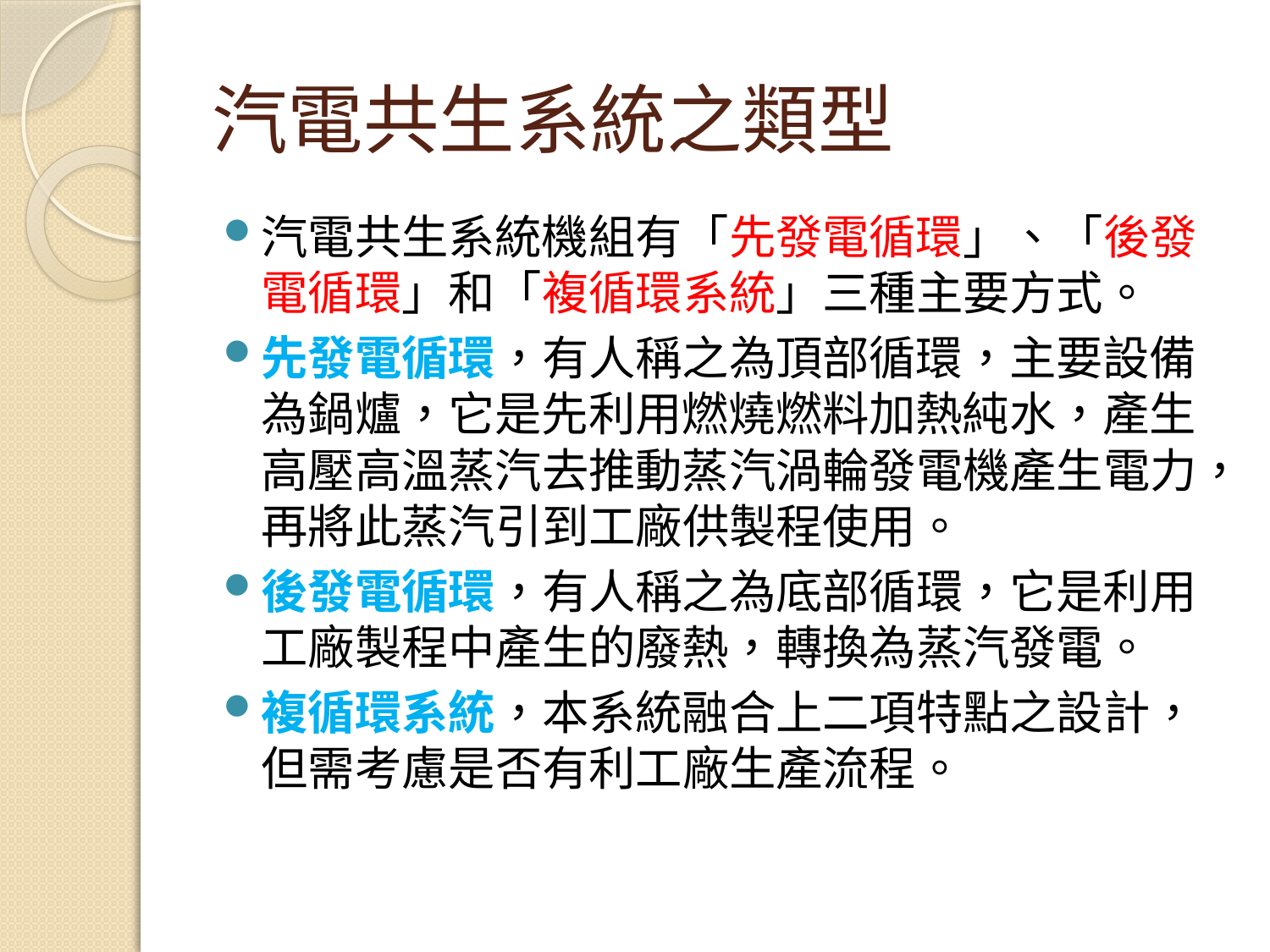

# 汽電共生系統之類型
汽電共生系統機組有「先發電循環」、「後發電循環」和「複循環系統」三種主要方式。
先發電循環，有人稱之為頂部循環，主要設備為鍋爐，它是先利用燃燒燃料加熱純水，產生高壓高溫蒸汽去推動蒸汽渦輪發電機產生電力，再將此蒸汽引到工廠供製程使用。
後發電循環，有人稱之為底部循環，它是利用工廠製程中產生的廢熱，轉換為蒸汽發電。
複循環系統，本系統融合上二項特點之設計，但需考慮是否有利工廠生產流程。